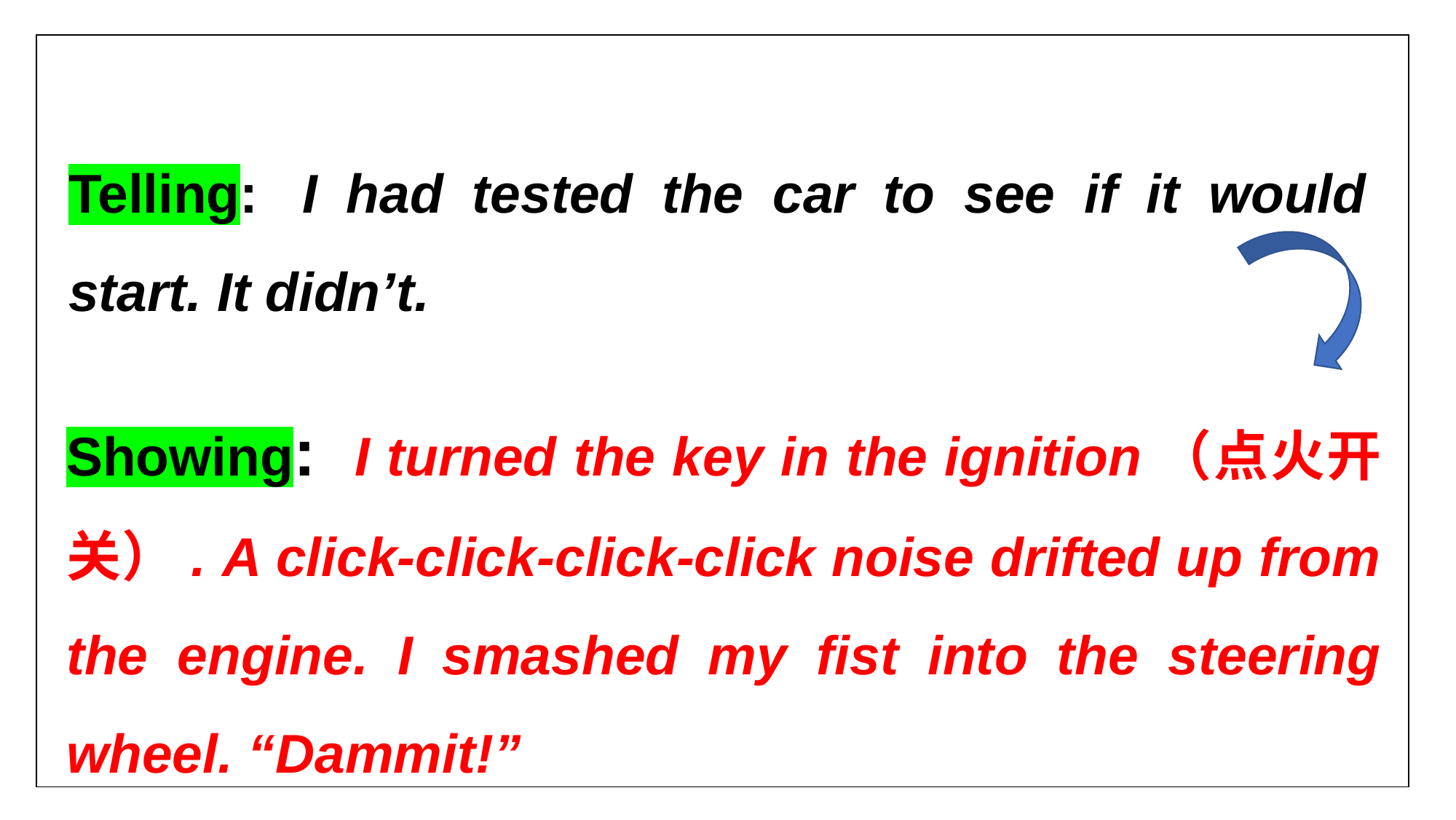

|  |
| --- |
Telling:  I had tested the car to see if it would start. It didn’t.

Showing:  I turned the key in the ignition（点火开关）. A click-click-click-click noise drifted up from the engine. I smashed my fist into the steering wheel. “Dammit!”